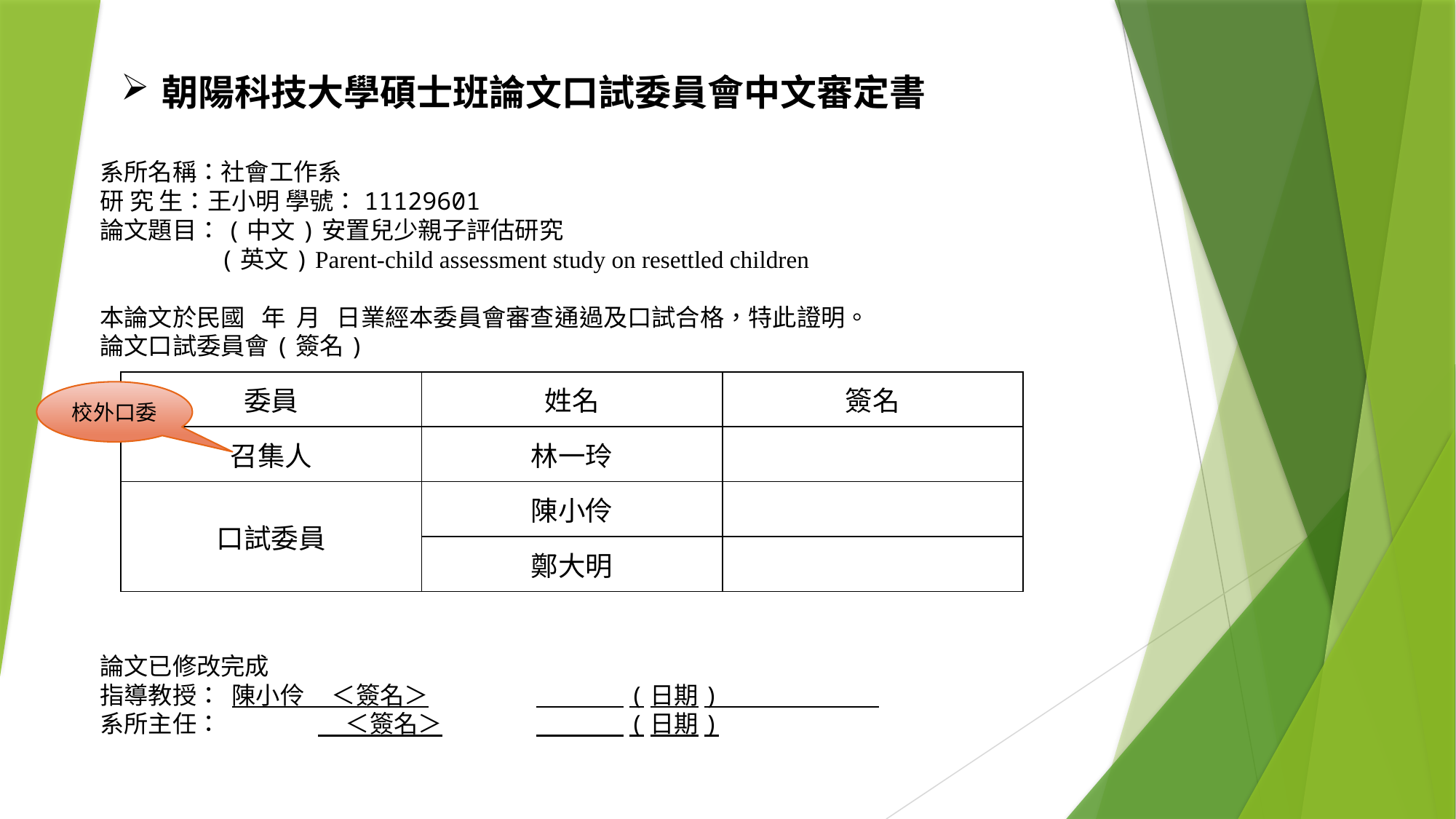

朝陽科技大學碩士班論文口試委員會中文審定書
系所名稱：社會工作系
研 究 生：王小明 學號：11129601
論文題目：(中文)安置兒少親子評估研究
                    (英文) Parent-child assessment study on resettled children

本論文於民國   年  月   日業經本委員會審查通過及口試合格，特此證明。
論文口試委員會(簽名)

論文已修改完成
指導教授：  陳小伶     ＜簽名＞	                (日期)
系所主任：  	     ＜簽名＞	                (日期)
| 委員 | 姓名 | 簽名 |
| --- | --- | --- |
| 召集人 | 林一玲 |  |
| 口試委員 | 陳小伶 |  |
|  | 鄭大明 |  |
校外口委